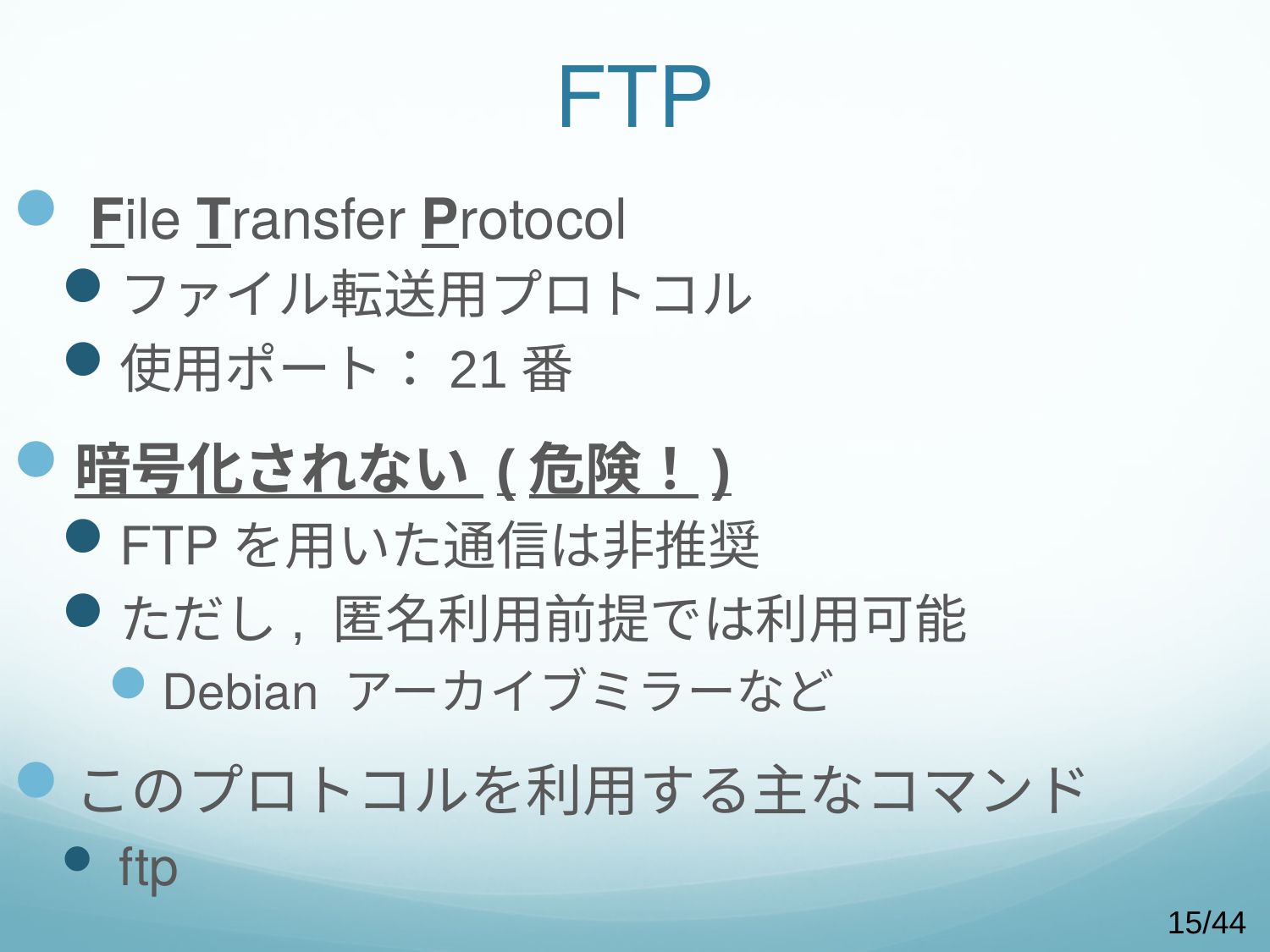

# FTP
 File Transfer Protocol
ファイル転送用プロトコル
使用ポート：21番
暗号化されない (危険！)
FTPを用いた通信は非推奨
ただし, 匿名利用前提では利用可能
Debian アーカイブミラーなど
このプロトコルを利用する主なコマンド
 ftp